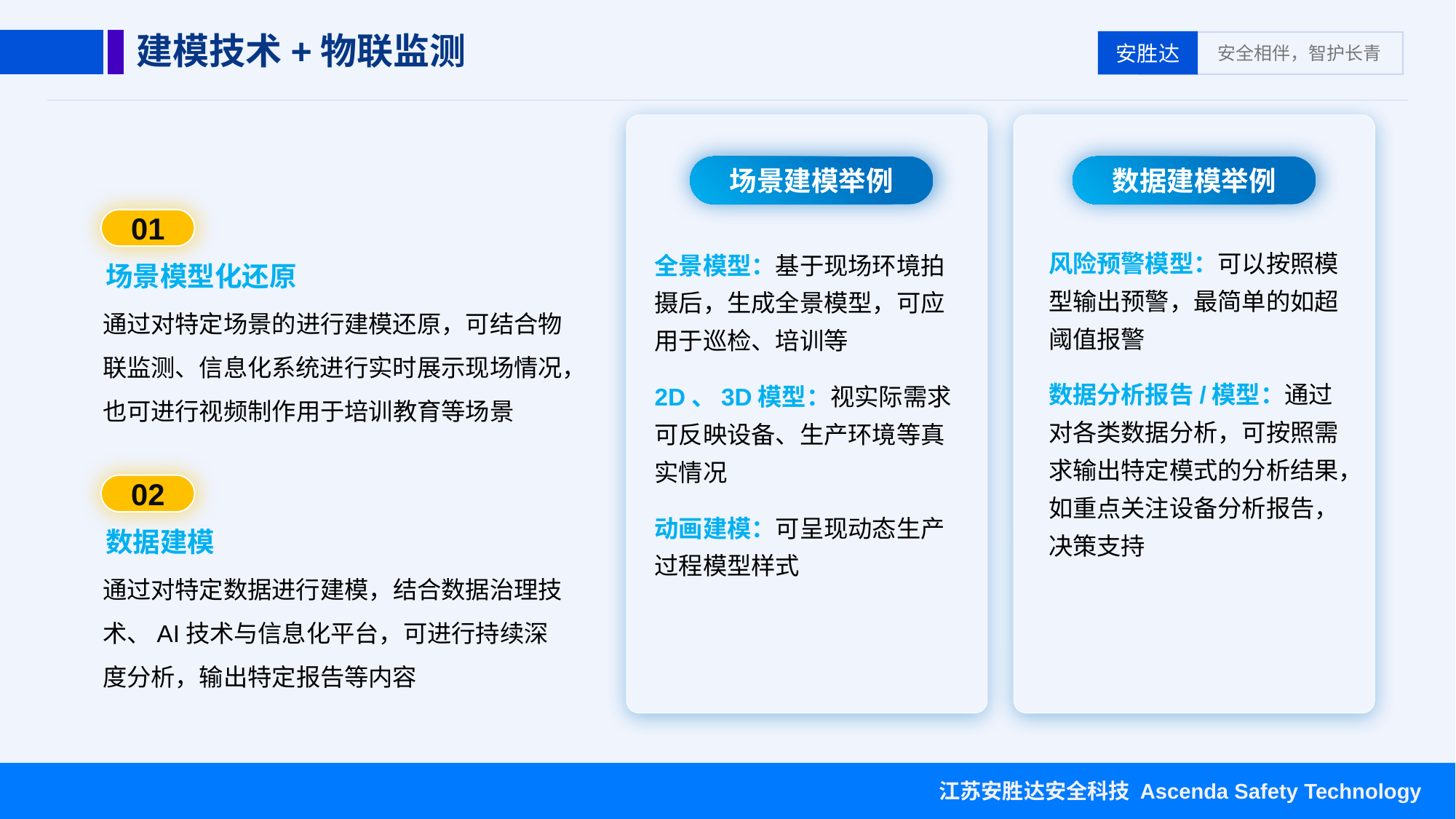

建模技术+物联监测

场景建模举例
数据建模举例
01
场景模型化还原
通过对特定场景的进行建模还原，可结合物联监测、信息化系统进行实时展示现场情况，也可进行视频制作用于培训教育等场景
风险预警模型：可以按照模型输出预警，最简单的如超阈值报警
数据分析报告/模型：通过对各类数据分析，可按照需求输出特定模式的分析结果，如重点关注设备分析报告，决策支持
全景模型：基于现场环境拍摄后，生成全景模型，可应用于巡检、培训等
2D、3D模型：视实际需求可反映设备、生产环境等真实情况
动画建模：可呈现动态生产过程模型样式
02
数据建模
通过对特定数据进行建模，结合数据治理技术、AI技术与信息化平台，可进行持续深度分析，输出特定报告等内容